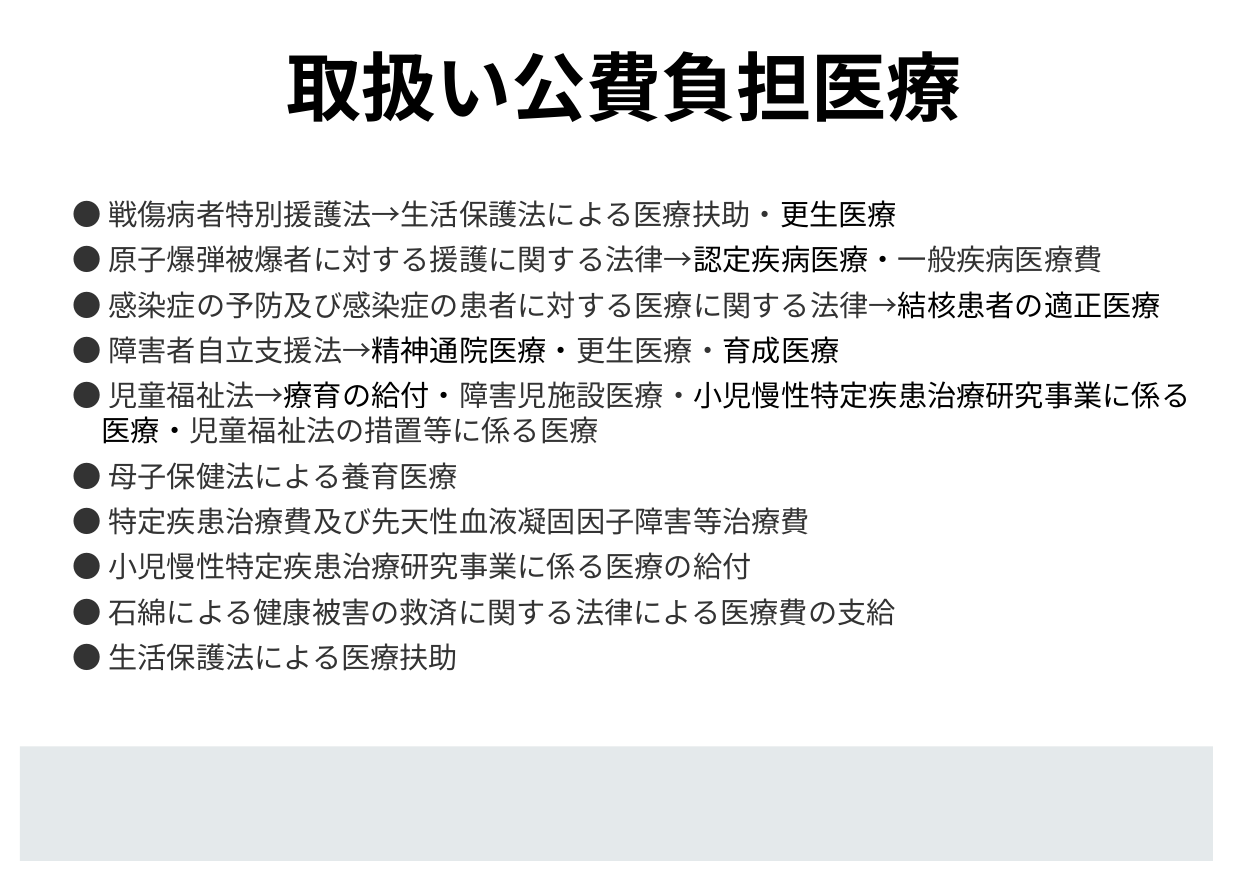

取扱い公費負担医療
# ●戦傷病者特別援護法→生活保護法による医療扶助・更生医療
●原子爆弾被爆者に対する援護に関する法律→認定疾病医療・一般疾病医療費
●感染症の予防及び感染症の患者に対する医療に関する法律→結核患者の適正医療
●障害者自立支援法→精神通院医療・更生医療・育成医療
●児童福祉法→療育の給付・障害児施設医療・小児慢性特定疾患治療研究事業に係る医療・児童福祉法の措置等に係る医療
●母子保健法による養育医療
●特定疾患治療費及び先天性血液凝固因子障害等治療費
●小児慢性特定疾患治療研究事業に係る医療の給付
●石綿による健康被害の救済に関する法律による医療費の支給
●生活保護法による医療扶助